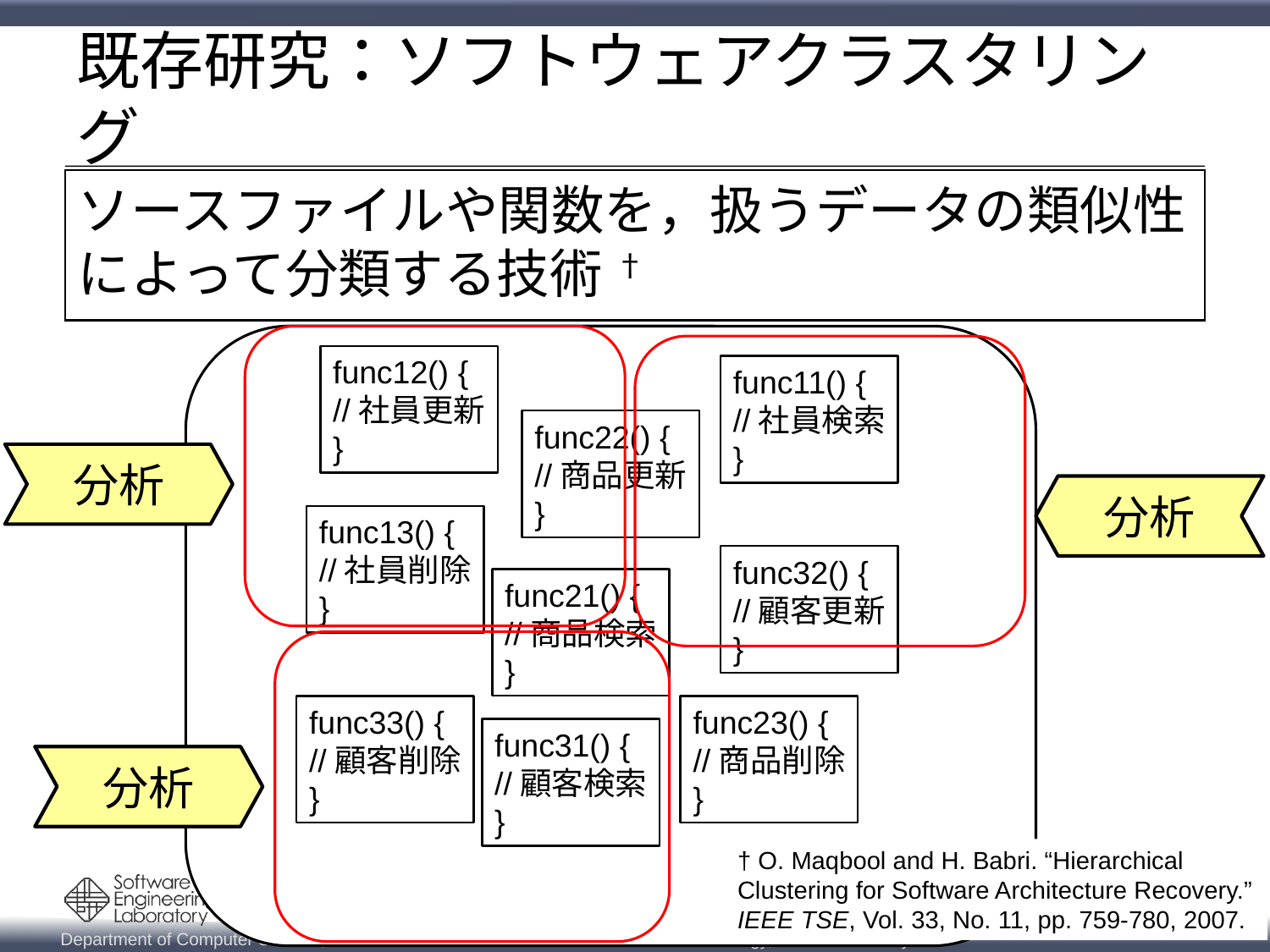

# 既存研究：ソフトウェアクラスタリング
ソースファイルや関数を，扱うデータの類似性によって分類する技術 †

func12() {
//社員更新
}
func11() {
//社員検索
}
func22() {
//商品更新
}
分析
分析
func13() {
//社員削除
}
func32() {
//顧客更新
}
func21() {
//商品検索
}

func33() {
//顧客削除
}
func23() {
//商品削除
}
func31() {
//顧客検索
}
分析
† O. Maqbool and H. Babri. “Hierarchical
Clustering for Software Architecture Recovery.”
IEEE TSE, Vol. 33, No. 11, pp. 759-780, 2007.
5